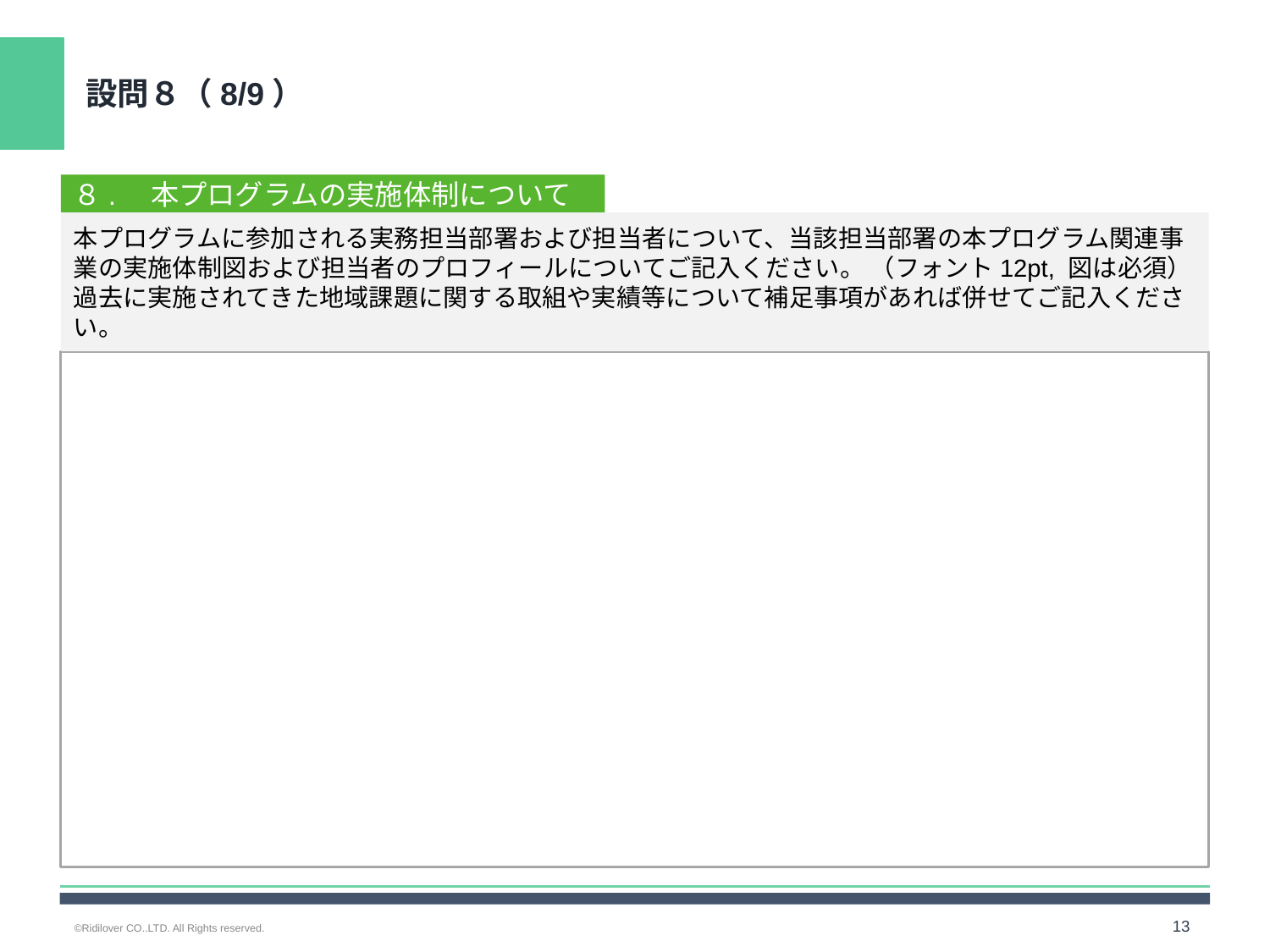

設問８（8/9）

８.　本プログラムの実施体制について
本プログラムに参加される実務担当部署および担当者について、当該担当部署の本プログラム関連事業の実施体制図および担当者のプロフィールについてご記入ください。 （フォント12pt, 図は必須）
過去に実施されてきた地域課題に関する取組や実績等について補足事項があれば併せてご記入ください。